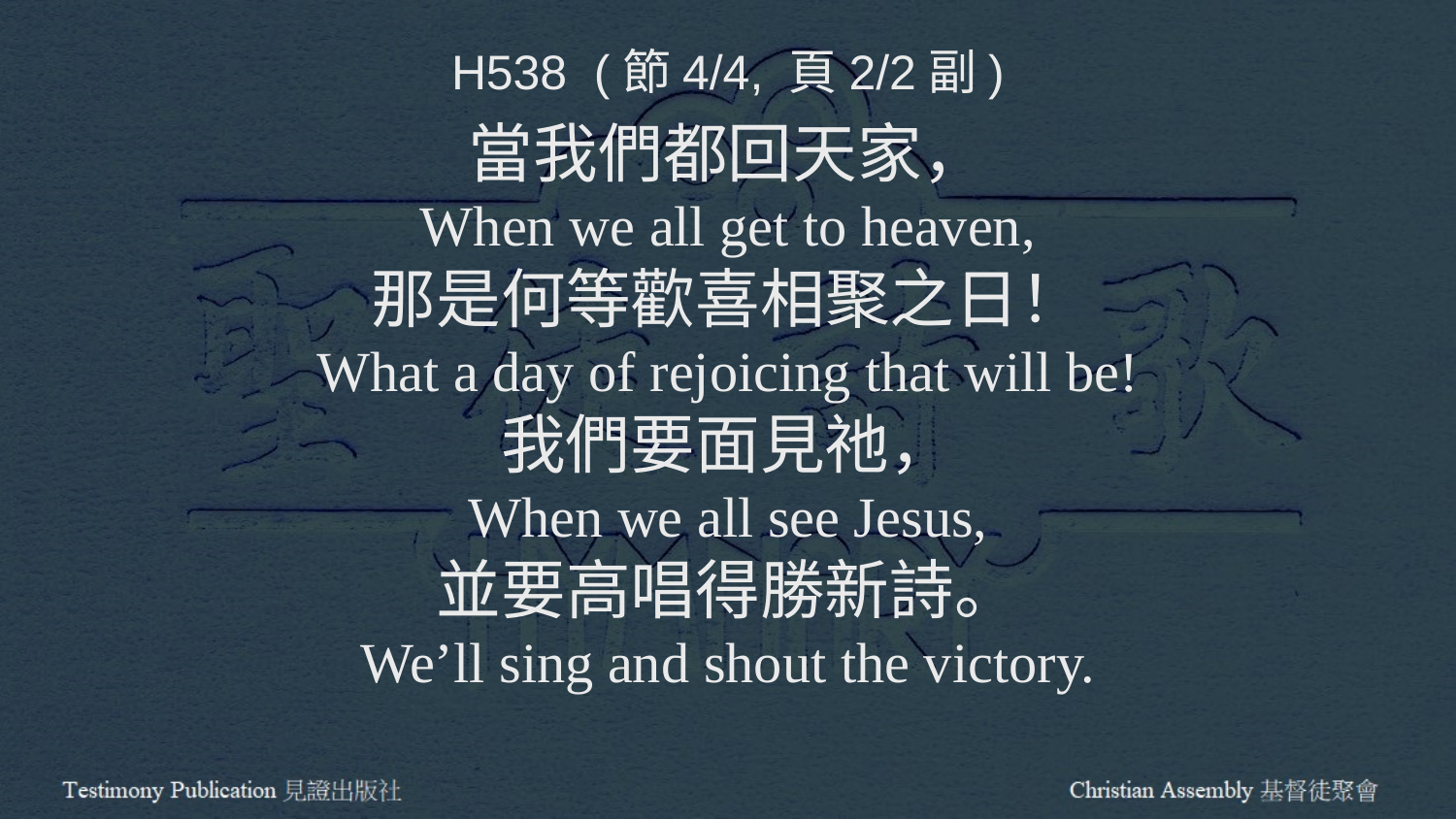

H538  (節4/4, 頁2/2副)
當我們都回天家，
When we all get to heaven,
那是何等歡喜相聚之日！
What a day of rejoicing that will be!
我們要面見祂，
When we all see Jesus,
並要高唱得勝新詩。
We’ll sing and shout the victory.